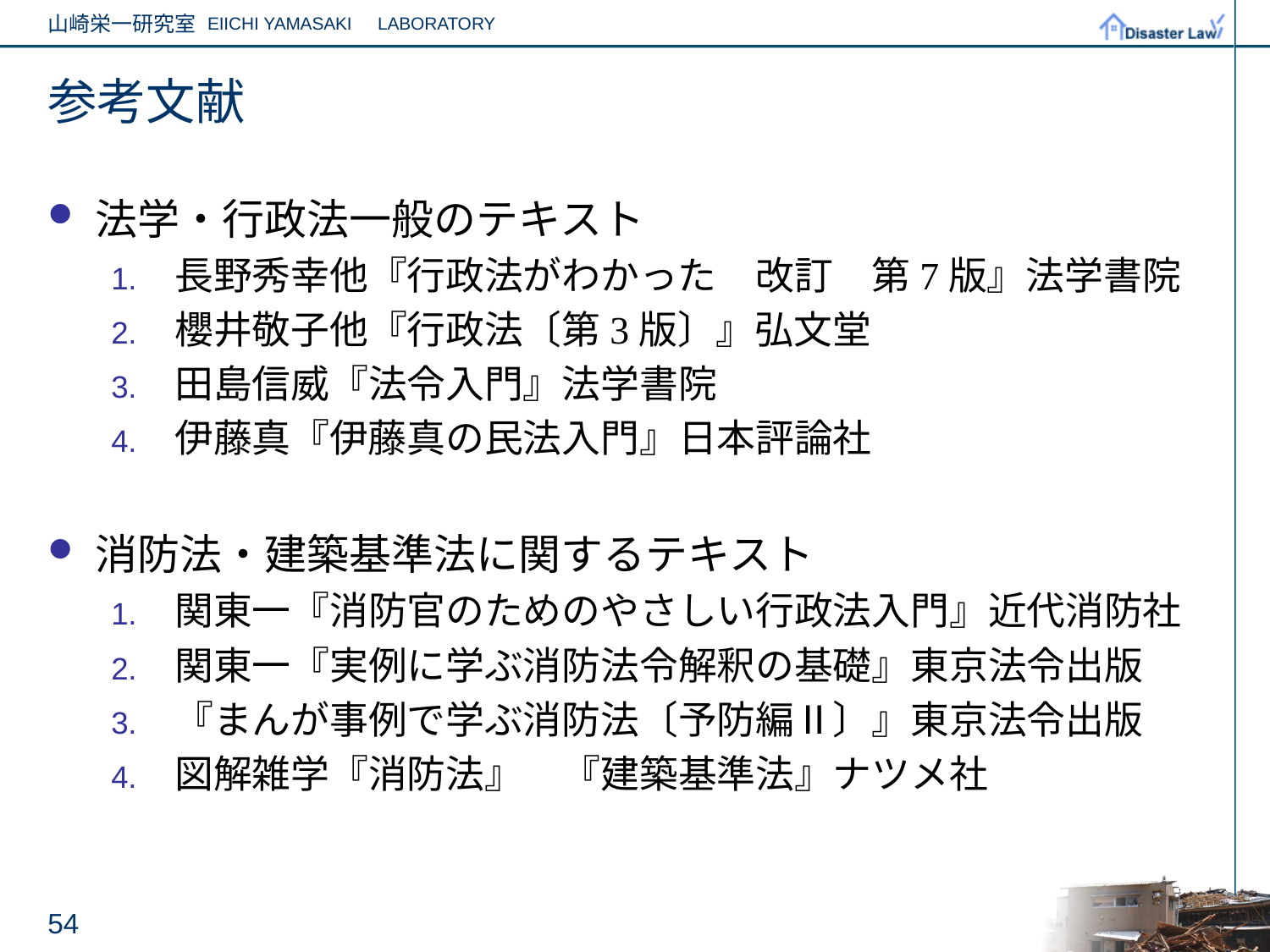

# 参考文献
法学・行政法一般のテキスト
長野秀幸他『行政法がわかった　改訂　第7版』法学書院
櫻井敬子他『行政法〔第3版〕』弘文堂
田島信威『法令入門』法学書院
伊藤真『伊藤真の民法入門』日本評論社

消防法・建築基準法に関するテキスト
関東一『消防官のためのやさしい行政法入門』近代消防社
関東一『実例に学ぶ消防法令解釈の基礎』東京法令出版
『まんが事例で学ぶ消防法〔予防編Ⅱ〕』東京法令出版
図解雑学『消防法』　『建築基準法』ナツメ社
54